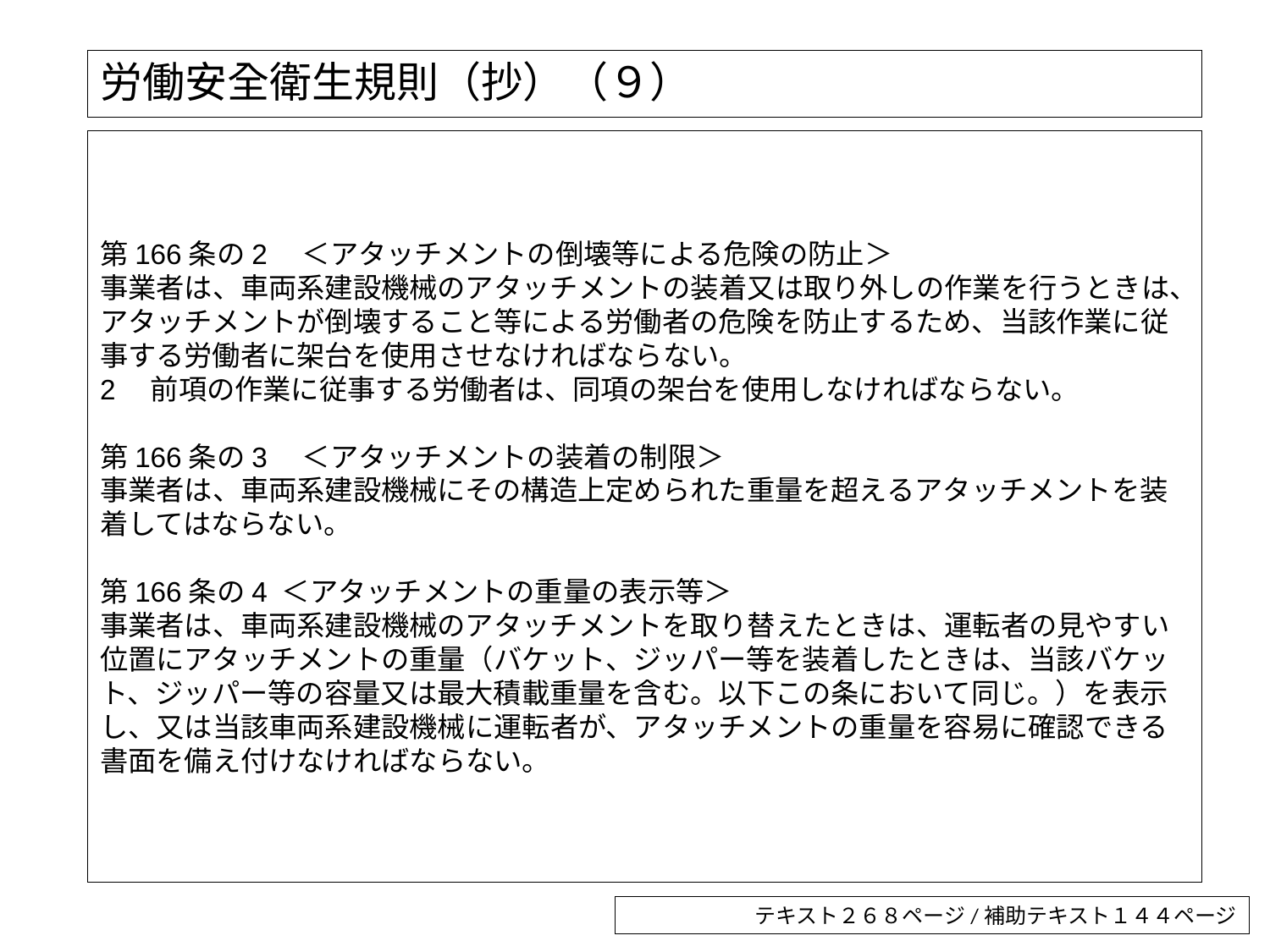

# 労働安全衛生規則（抄）（９）
第166条の2　＜アタッチメントの倒壊等による危険の防止＞
事業者は、車両系建設機械のアタッチメントの装着又は取り外しの作業を行うときは、アタッチメントが倒壊すること等による労働者の危険を防止するため、当該作業に従事する労働者に架台を使用させなければならない。
2　前項の作業に従事する労働者は、同項の架台を使用しなければならない。

第166条の3　＜アタッチメントの装着の制限＞
事業者は、車両系建設機械にその構造上定められた重量を超えるアタッチメントを装着してはならない。

第166条の4 ＜アタッチメントの重量の表示等＞
事業者は、車両系建設機械のアタッチメントを取り替えたときは、運転者の見やすい位置にアタッチメントの重量（バケット、ジッパー等を装着したときは、当該バケット、ジッパー等の容量又は最大積載重量を含む。以下この条において同じ。）を表示し、又は当該車両系建設機械に運転者が、アタッチメントの重量を容易に確認できる書面を備え付けなければならない。
テキスト２６８ページ/補助テキスト１４４ページ